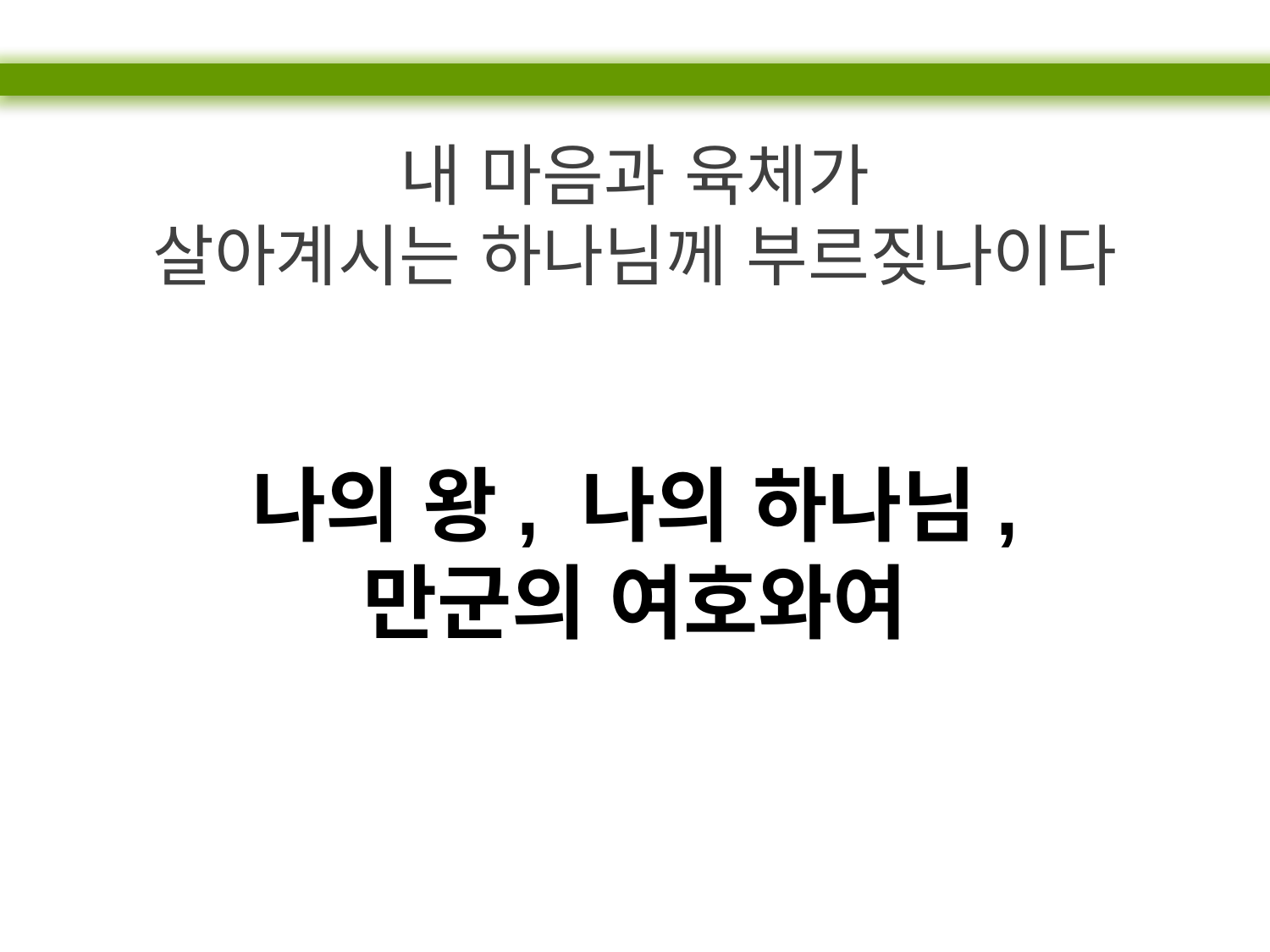

내 마음과 육체가
살아계시는 하나님께 부르짖나이다
나의 왕, 나의 하나님,
만군의 여호와여